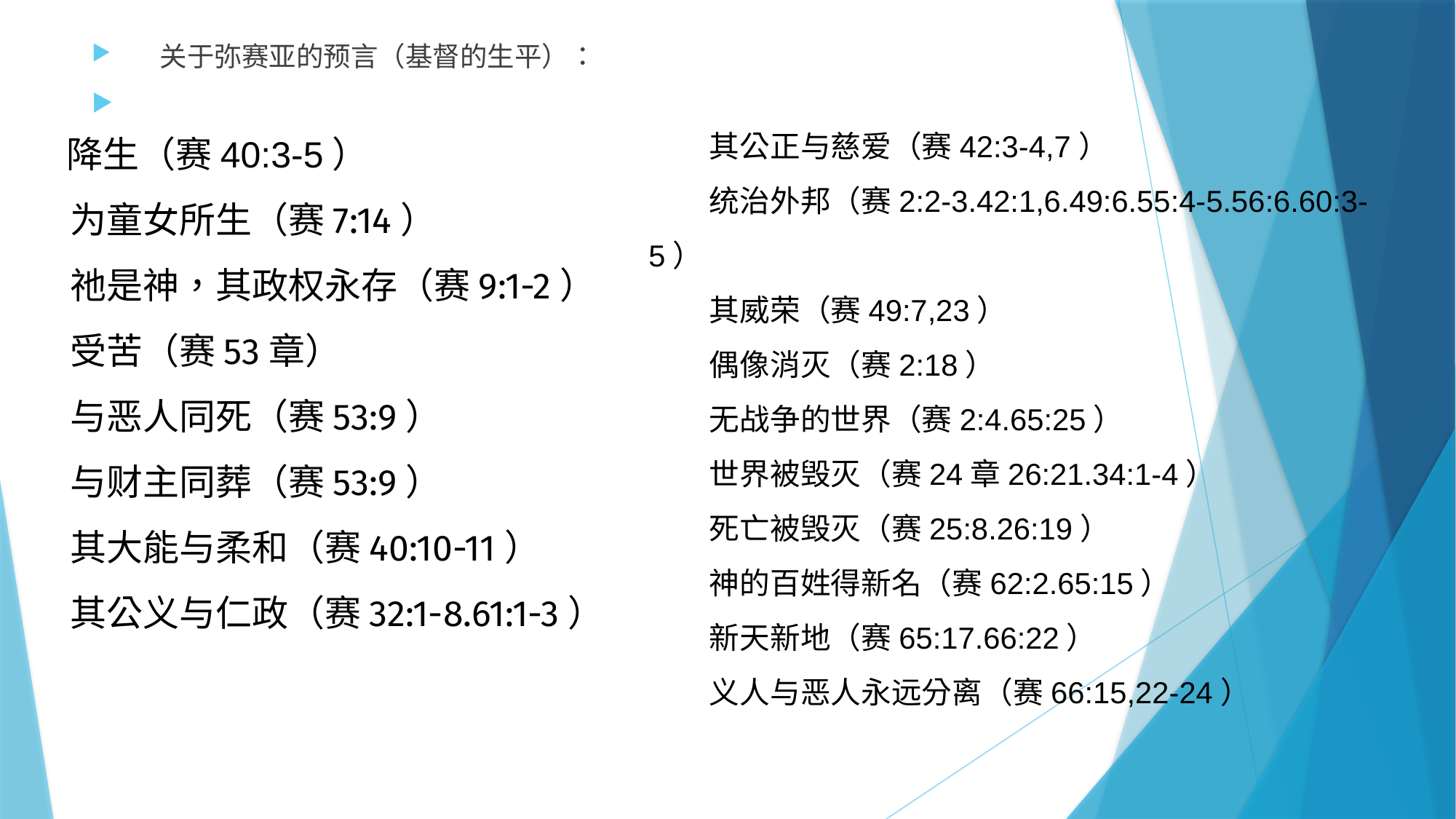

关于弥赛亚的预言（基督的生平）：

#
　    降生（赛40:3-5）
　　为童女所生（赛7:14）
　　祂是神，其政权永存（赛9:1-2）
　　受苦（赛53章）
　　与恶人同死（赛53:9）
　　与财主同葬（赛53:9）
　　其大能与柔和（赛40:10-11）
　　其公义与仁政（赛32:1-8.61:1-3）
　　其公正与慈爱（赛42:3-4,7）
　　统治外邦（赛2:2-3.42:1,6.49:6.55:4-5.56:6.60:3-5）
　　其威荣（赛49:7,23）
　　偶像消灭（赛2:18）
　　无战争的世界（赛2:4.65:25）
　　世界被毁灭（赛24章26:21.34:1-4）
　　死亡被毁灭（赛25:8.26:19）
　　神的百姓得新名（赛62:2.65:15）
　　新天新地（赛65:17.66:22）
　　义人与恶人永远分离（赛66:15,22-24）